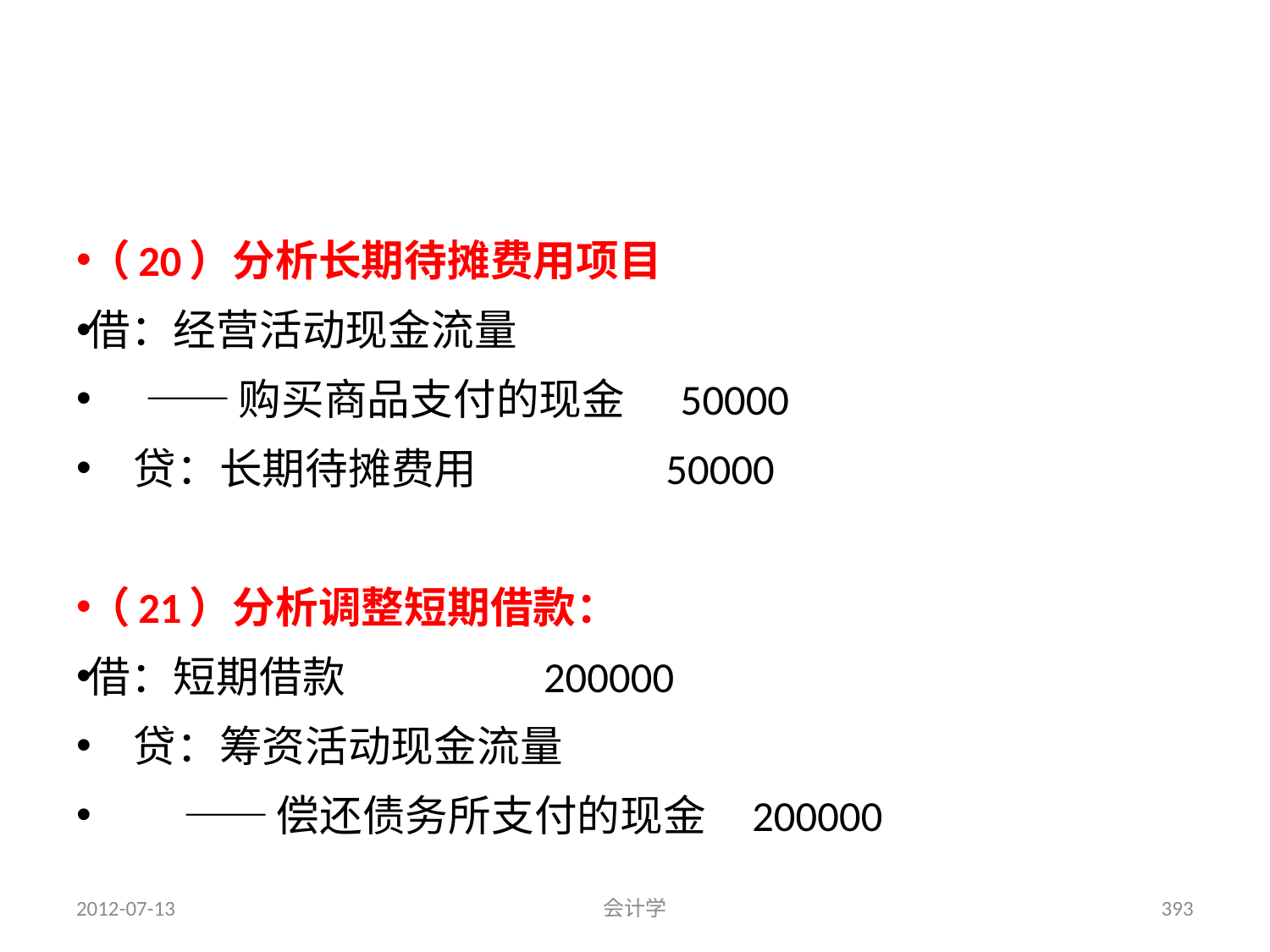

（20）分析长期待摊费用项目
借：经营活动现金流量
      ——购买商品支付的现金     50000
    贷：长期待摊费用                   50000

（21）分析调整短期借款：
借：短期借款                    200000
    贷：筹资活动现金流量
          ——偿还债务所支付的现金    200000
2012-07-13
会计学
393